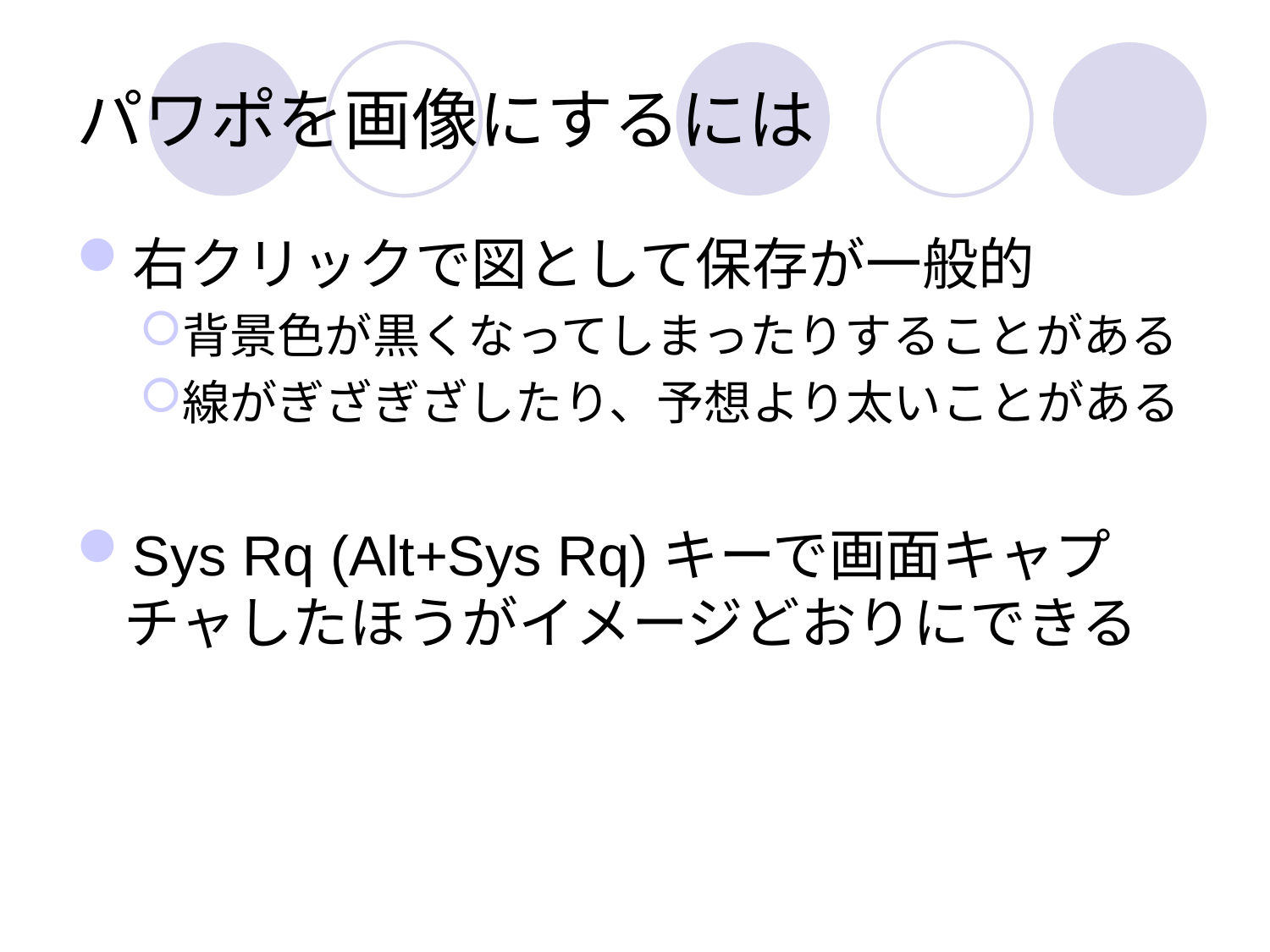

# パワポを画像にするには
右クリックで図として保存が一般的
背景色が黒くなってしまったりすることがある
線がぎざぎざしたり、予想より太いことがある

Sys Rq (Alt+Sys Rq)キーで画面キャプチャしたほうがイメージどおりにできる